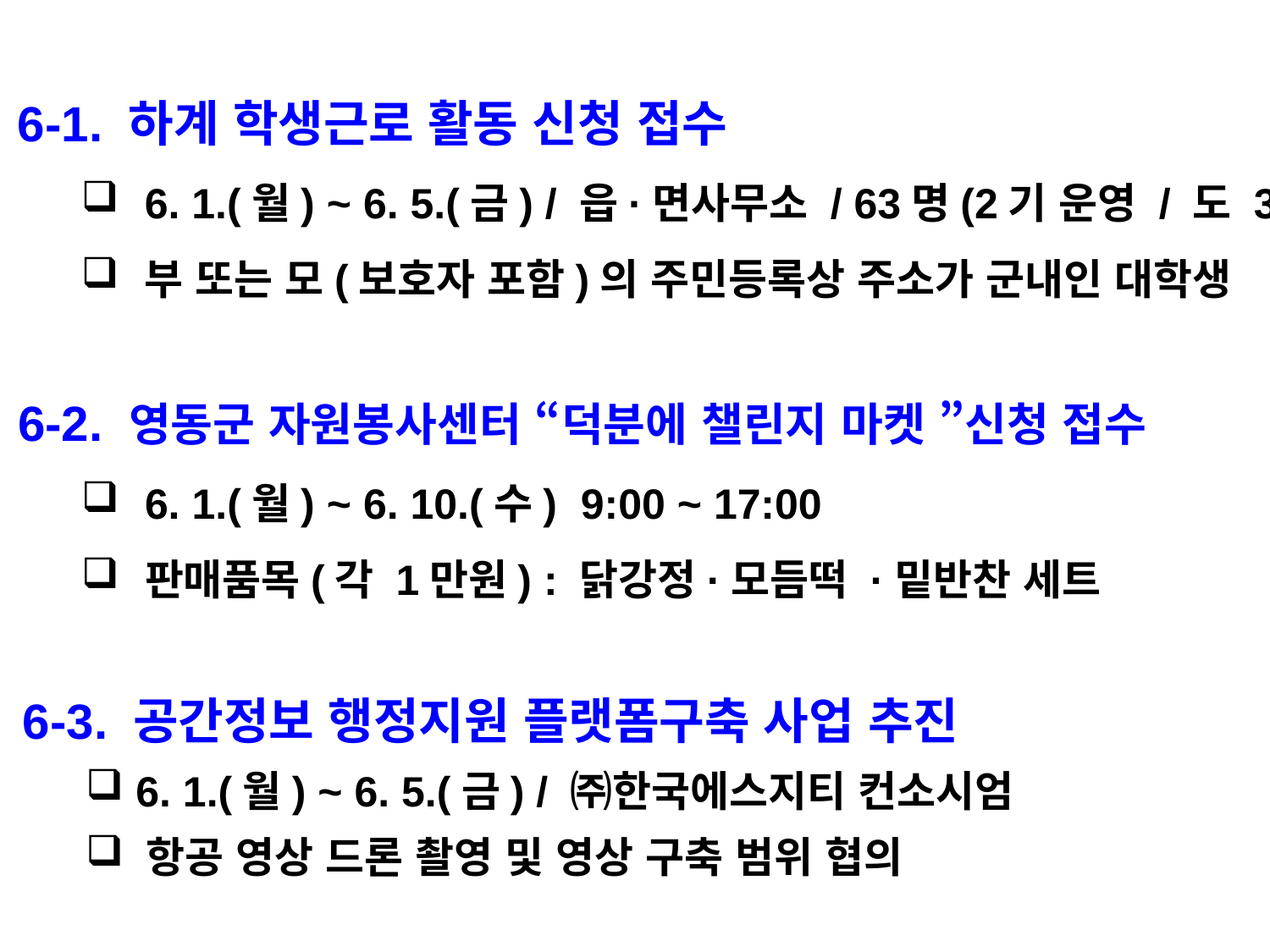

6-1. 하계 학생근로 활동 신청 접수
6. 1.(월) ~ 6. 5.(금) / 읍·면사무소 / 63명(2기 운영 / 도 3명)
부 또는 모(보호자 포함)의 주민등록상 주소가 군내인 대학생

6-2. 영동군 자원봉사센터 “덕분에 챌린지 마켓 ”신청 접수
6. 1.(월) ~ 6. 10.(수)  9:00 ~ 17:00
판매품목(각 1만원) : 닭강정·모듬떡 ·밑반찬 세트

6-3. 공간정보 행정지원 플랫폼구축 사업 추진
 6. 1.(월) ~ 6. 5.(금) / ㈜한국에스지티 컨소시엄
 항공 영상 드론 촬영 및 영상 구축 범위 협의